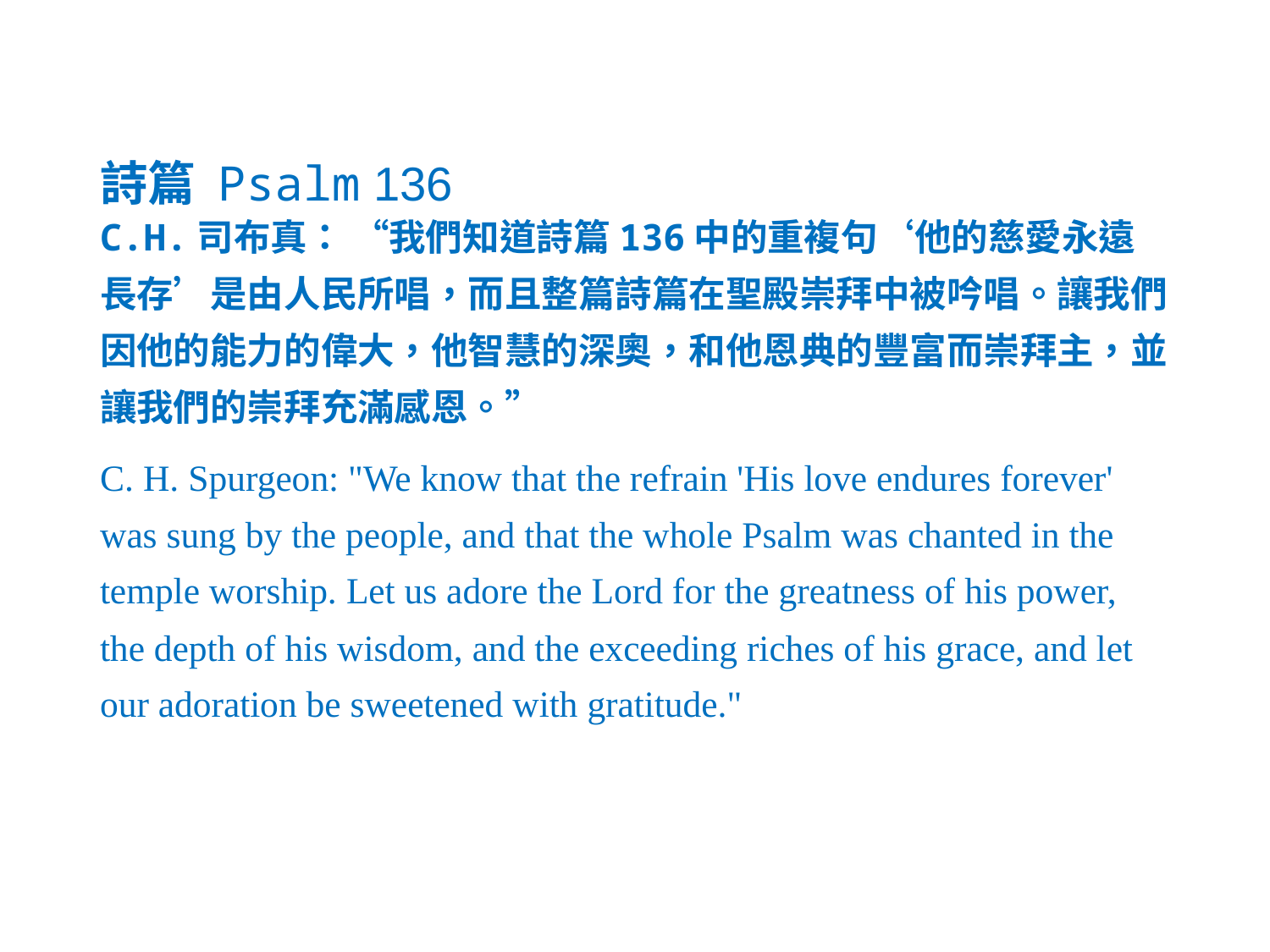

詩篇 Psalm 136
C.H.司布真： “我們知道詩篇136中的重複句‘他的慈愛永遠長存’是由人民所唱，而且整篇詩篇在聖殿崇拜中被吟唱。讓我們因他的能力的偉大，他智慧的深奧，和他恩典的豐富而崇拜主，並讓我們的崇拜充滿感恩。”
C. H. Spurgeon: "We know that the refrain 'His love endures forever' was sung by the people, and that the whole Psalm was chanted in the temple worship. Let us adore the Lord for the greatness of his power, the depth of his wisdom, and the exceeding riches of his grace, and let our adoration be sweetened with gratitude."